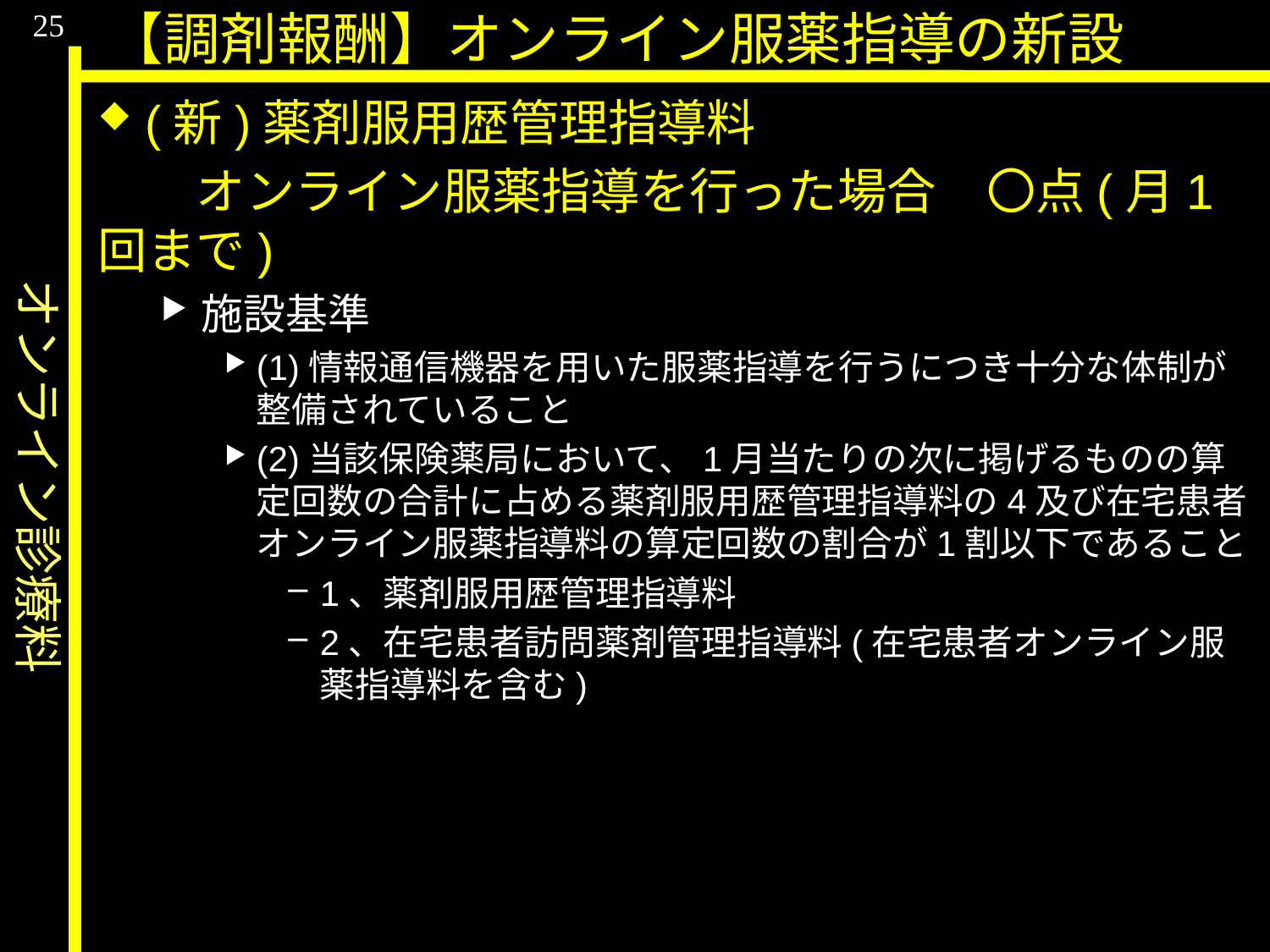

オンライン診療料
25
【調剤報酬】オンライン服薬指導の新設

(新)薬剤服用歴管理指導料
　　オンライン服薬指導を行った場合	〇点(月1回まで)
施設基準
(1)情報通信機器を用いた服薬指導を行うにつき十分な体制が整備されていること
(2)当該保険薬局において、1月当たりの次に掲げるものの算定回数の合計に占める薬剤服用歴管理指導料の4及び在宅患者オンライン服薬指導料の算定回数の割合が1割以下であること
1、薬剤服用歴管理指導料
2、在宅患者訪問薬剤管理指導料(在宅患者オンライン服薬指導料を含む)